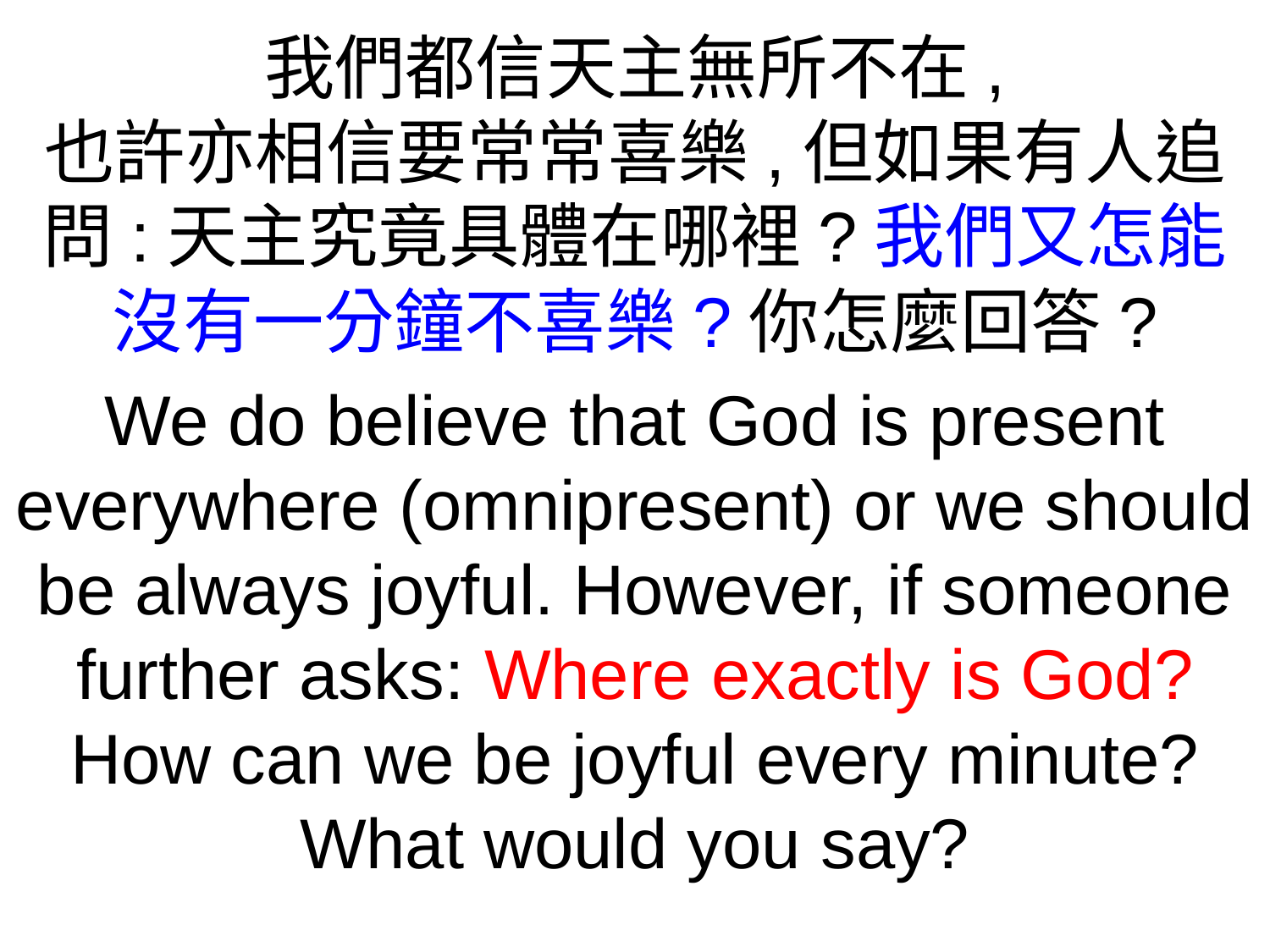

我們都信天主無所不在,
也許亦相信要常常喜樂,但如果有人追問:天主究竟具體在哪裡?我們又怎能
沒有一分鐘不喜樂?你怎麼回答?
We do believe that God is present everywhere (omnipresent) or we should be always joyful. However, if someone further asks: Where exactly is God? How can we be joyful every minute? What would you say?